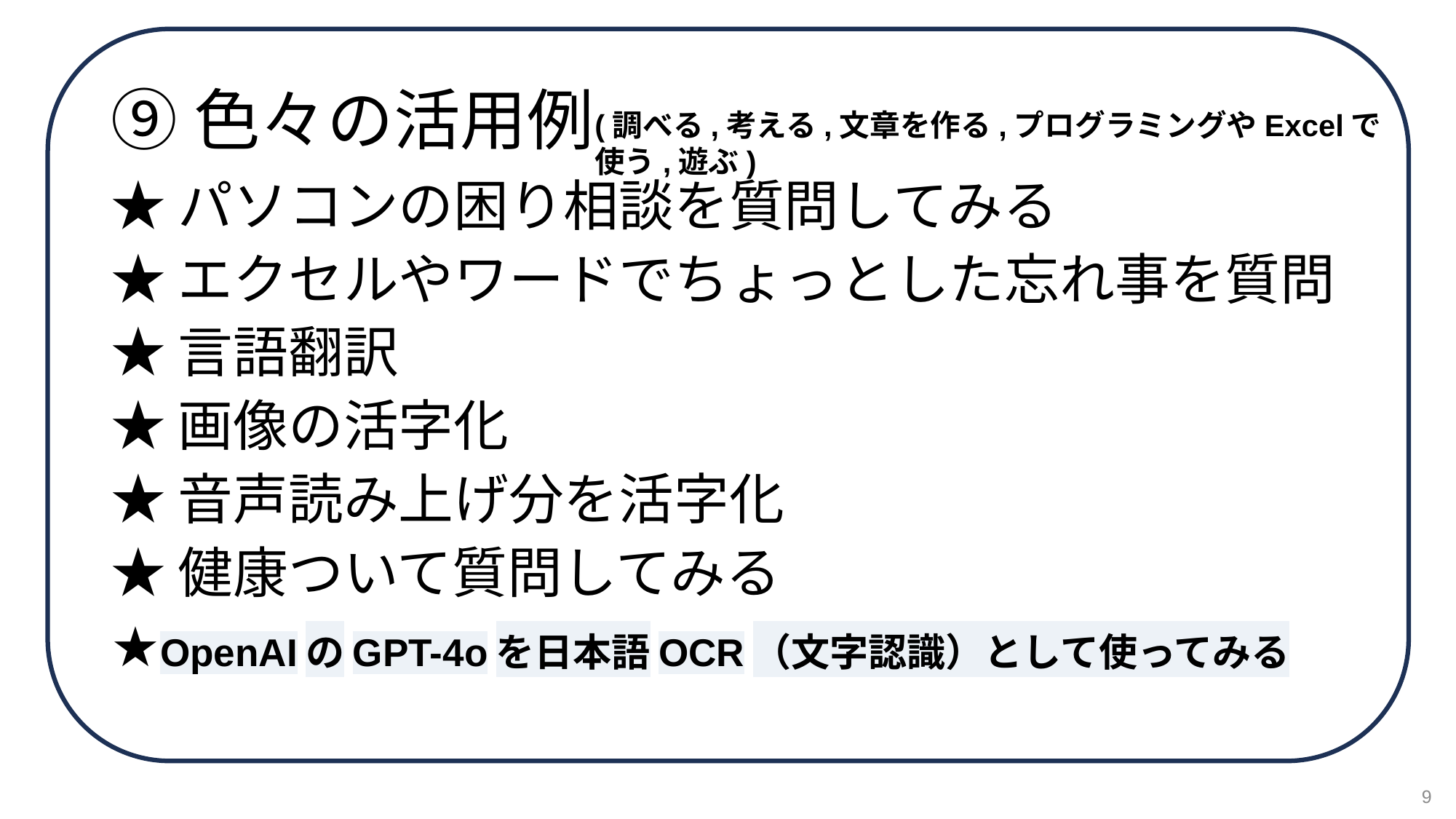

# ⑨色々の活用例
(調べる,考える,文章を作る,プログラミングやExcelで使う,遊ぶ)
★パソコンの困り相談を質問してみる
★エクセルやワードでちょっとした忘れ事を質問
★言語翻訳
★画像の活字化
★音声読み上げ分を活字化
★健康ついて質問してみる
★OpenAIのGPT-4oを日本語OCR（文字認識）として使ってみる
9